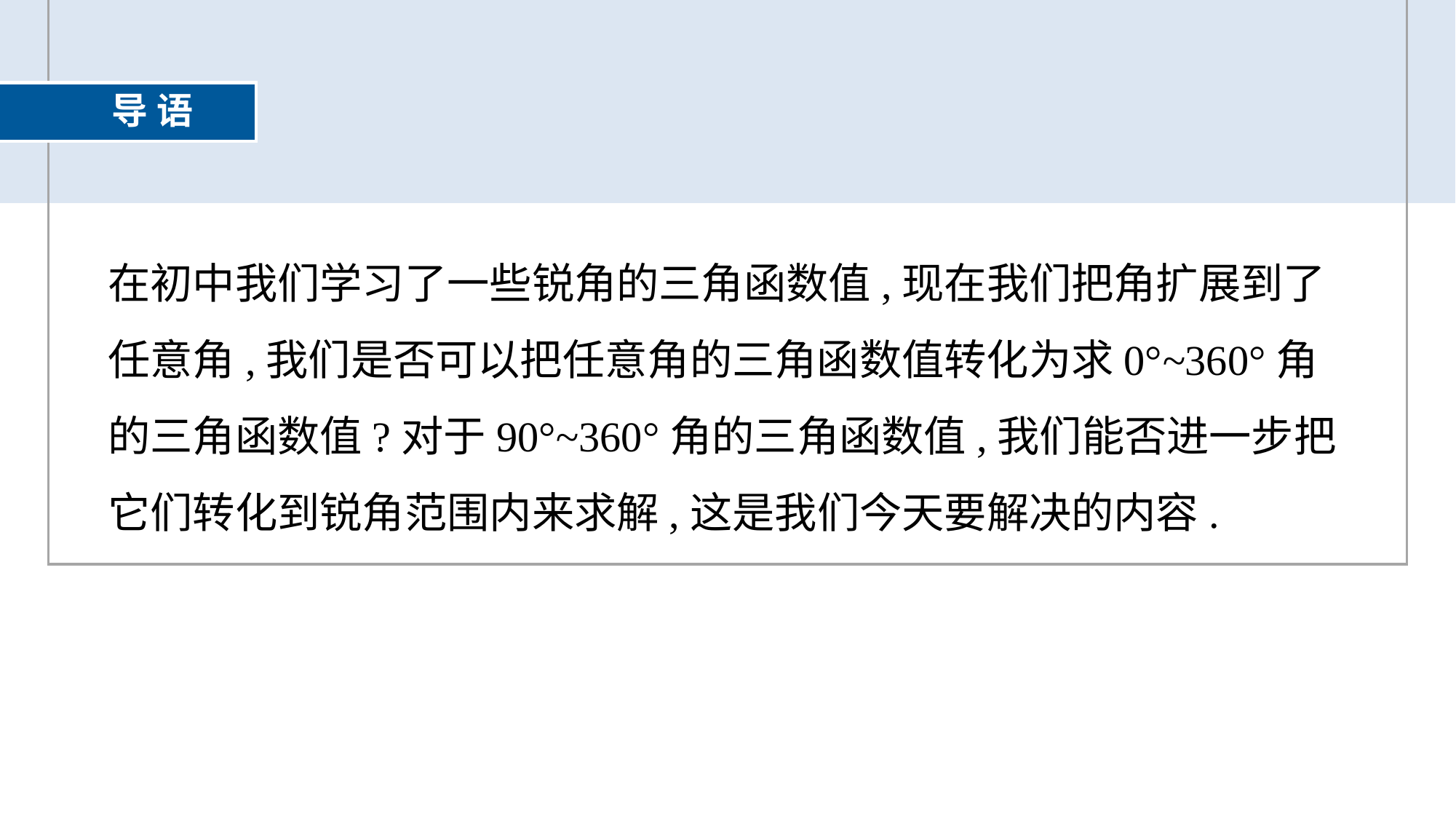

导 语

在初中我们学习了一些锐角的三角函数值,现在我们把角扩展到了任意角,我们是否可以把任意角的三角函数值转化为求0°~360°角的三角函数值?对于90°~360°角的三角函数值,我们能否进一步把它们转化到锐角范围内来求解,这是我们今天要解决的内容.